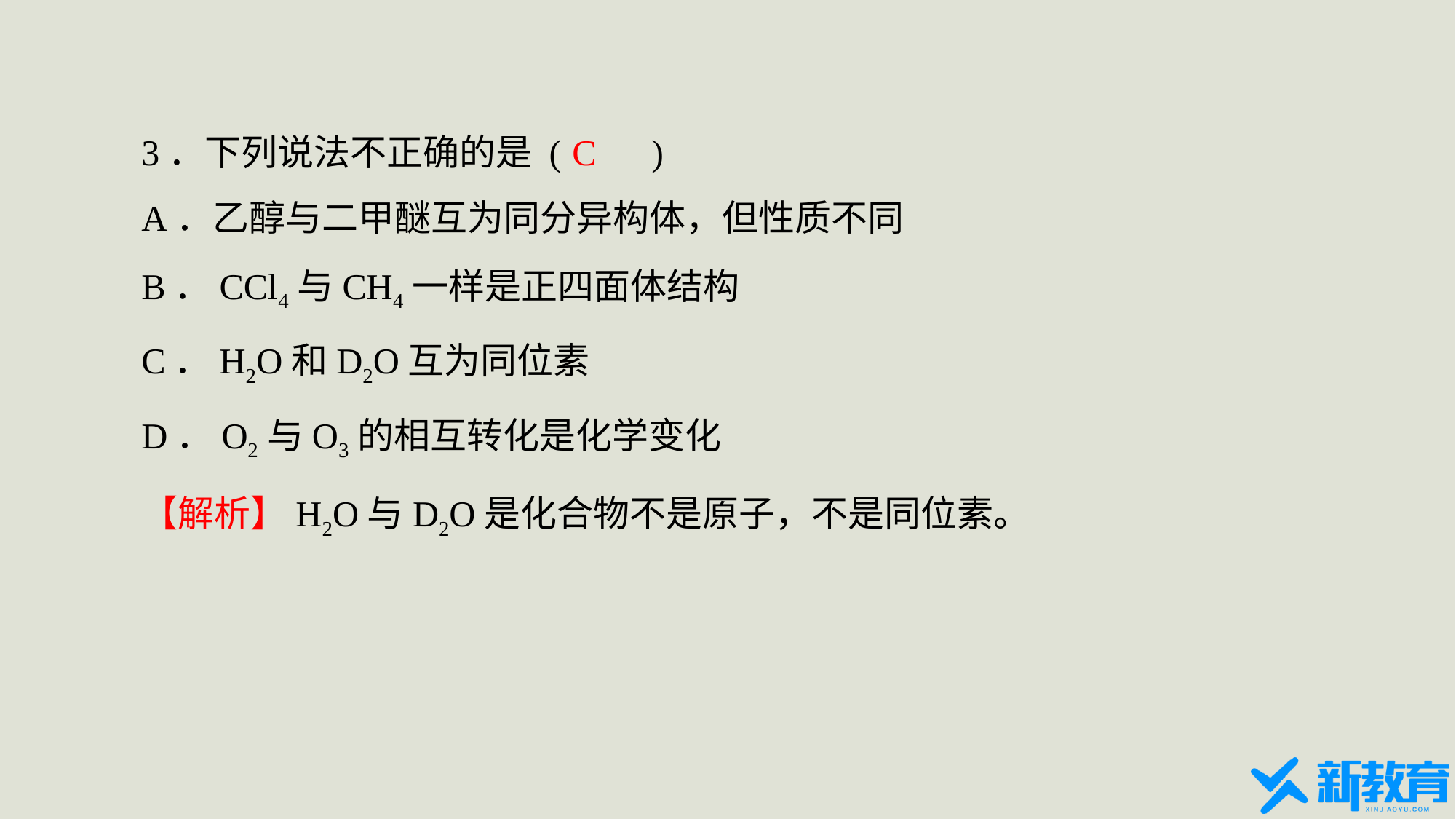

3．下列说法不正确的是 (　　)
A．乙醇与二甲醚互为同分异构体，但性质不同
B．CCl4与CH4一样是正四面体结构
C．H2O和D2O互为同位素
D．O2与O3的相互转化是化学变化
C
【解析】H2O与D2O是化合物不是原子，不是同位素。